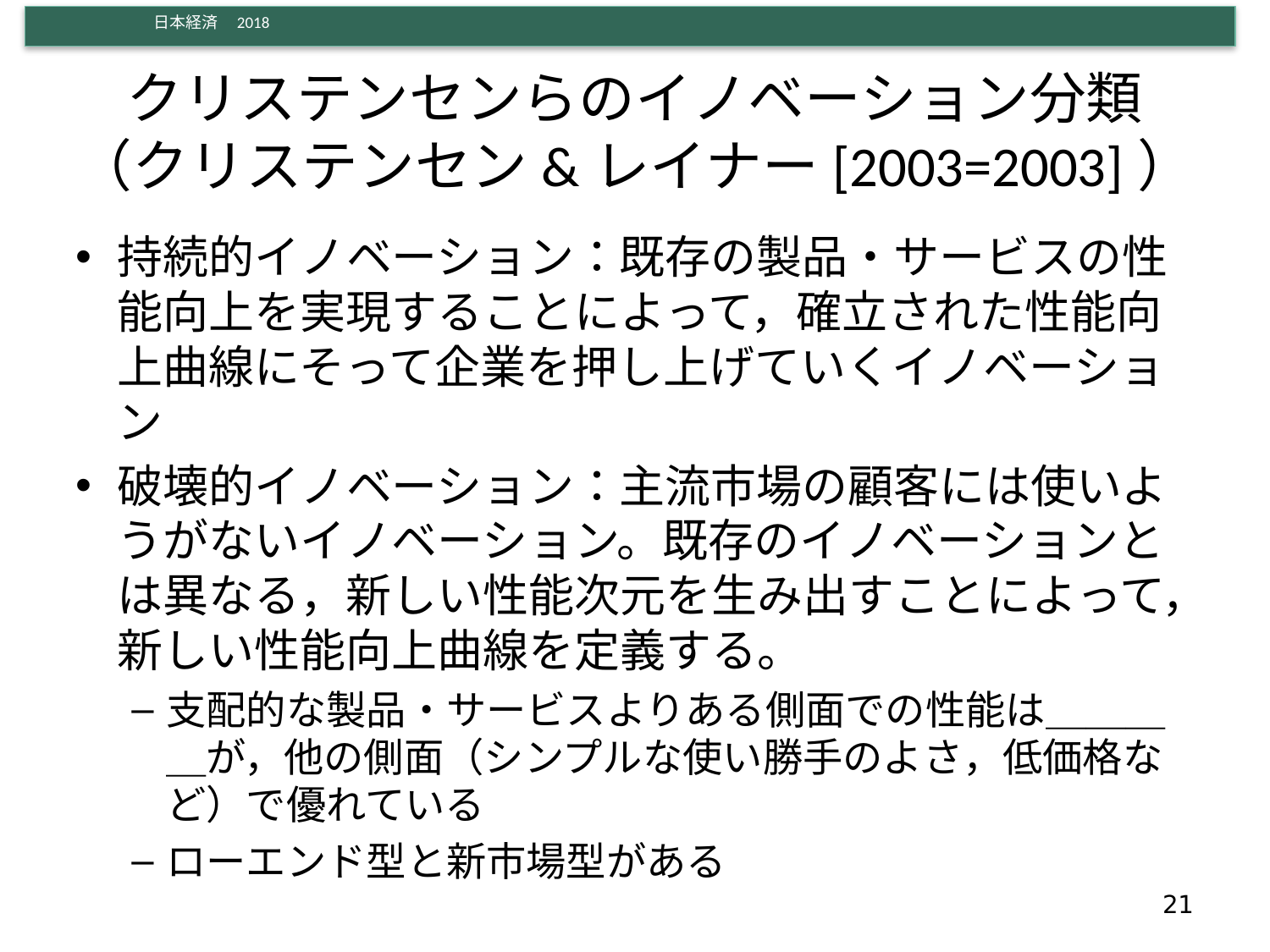

# クリステンセンらのイノベーション分類（クリステンセン&レイナー[2003=2003]）
持続的イノベーション：既存の製品・サービスの性能向上を実現することによって，確立された性能向上曲線にそって企業を押し上げていくイノベーション
破壊的イノベーション：主流市場の顧客には使いようがないイノベーション。既存のイノベーションとは異なる，新しい性能次元を生み出すことによって，新しい性能向上曲線を定義する。
支配的な製品・サービスよりある側面での性能は＿＿＿＿が，他の側面（シンプルな使い勝手のよさ，低価格など）で優れている
ローエンド型と新市場型がある

21